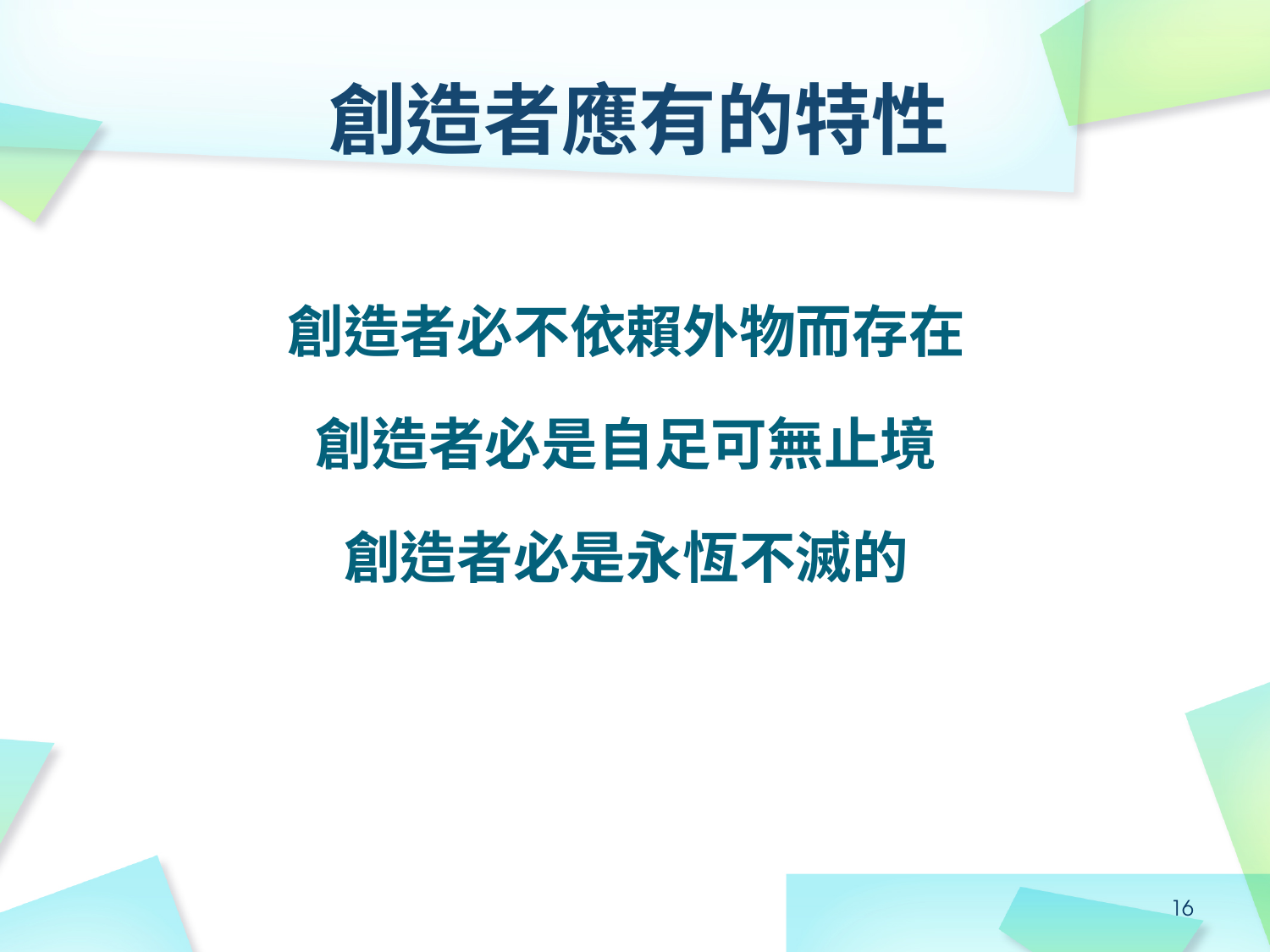

# 創造者應有的特性
創造者必不依賴外物而存在
創造者必是自足可無止境
創造者必是永恆不滅的

16